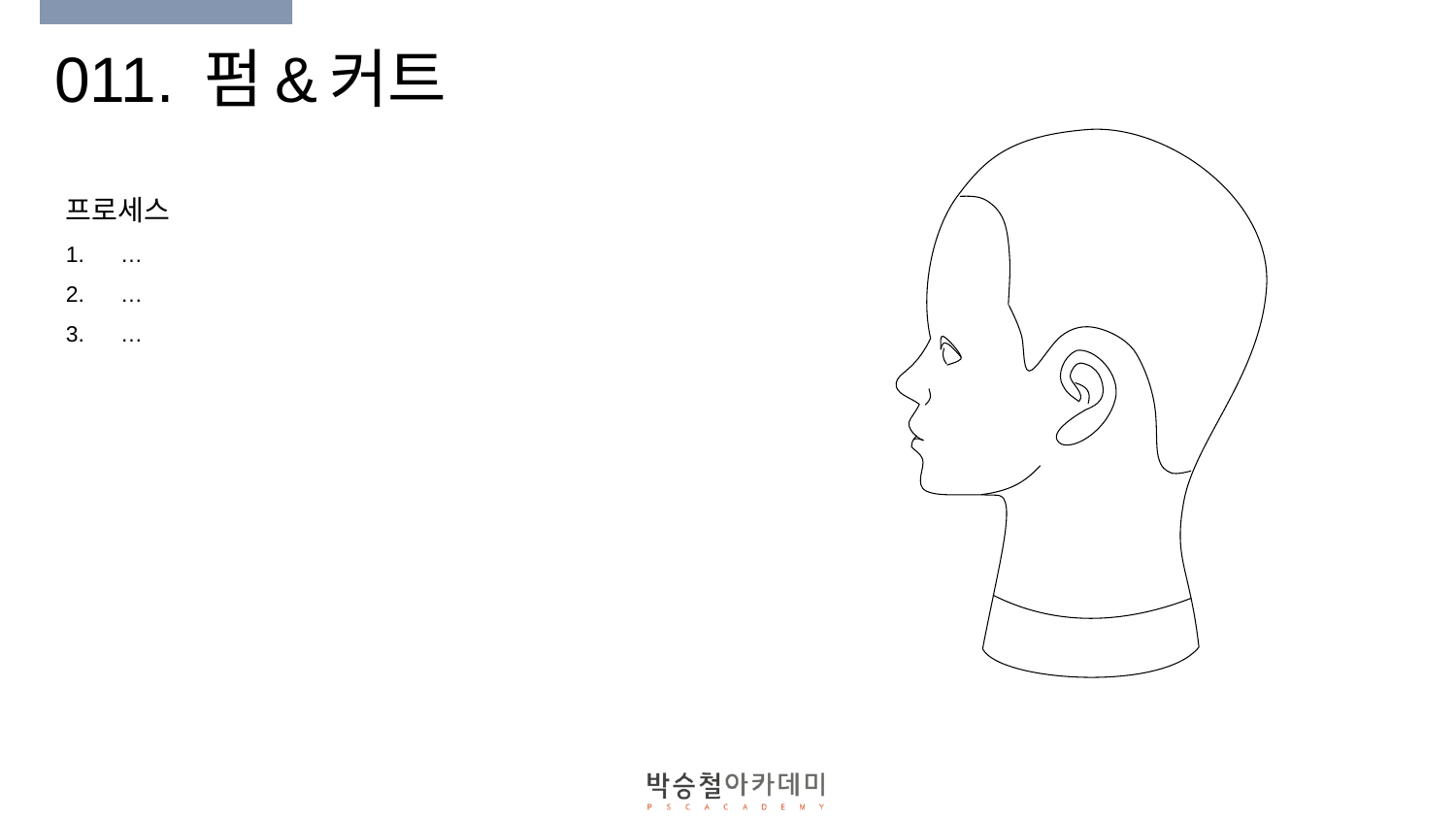

# 011. 펌&커트

프로세스
…
…
…